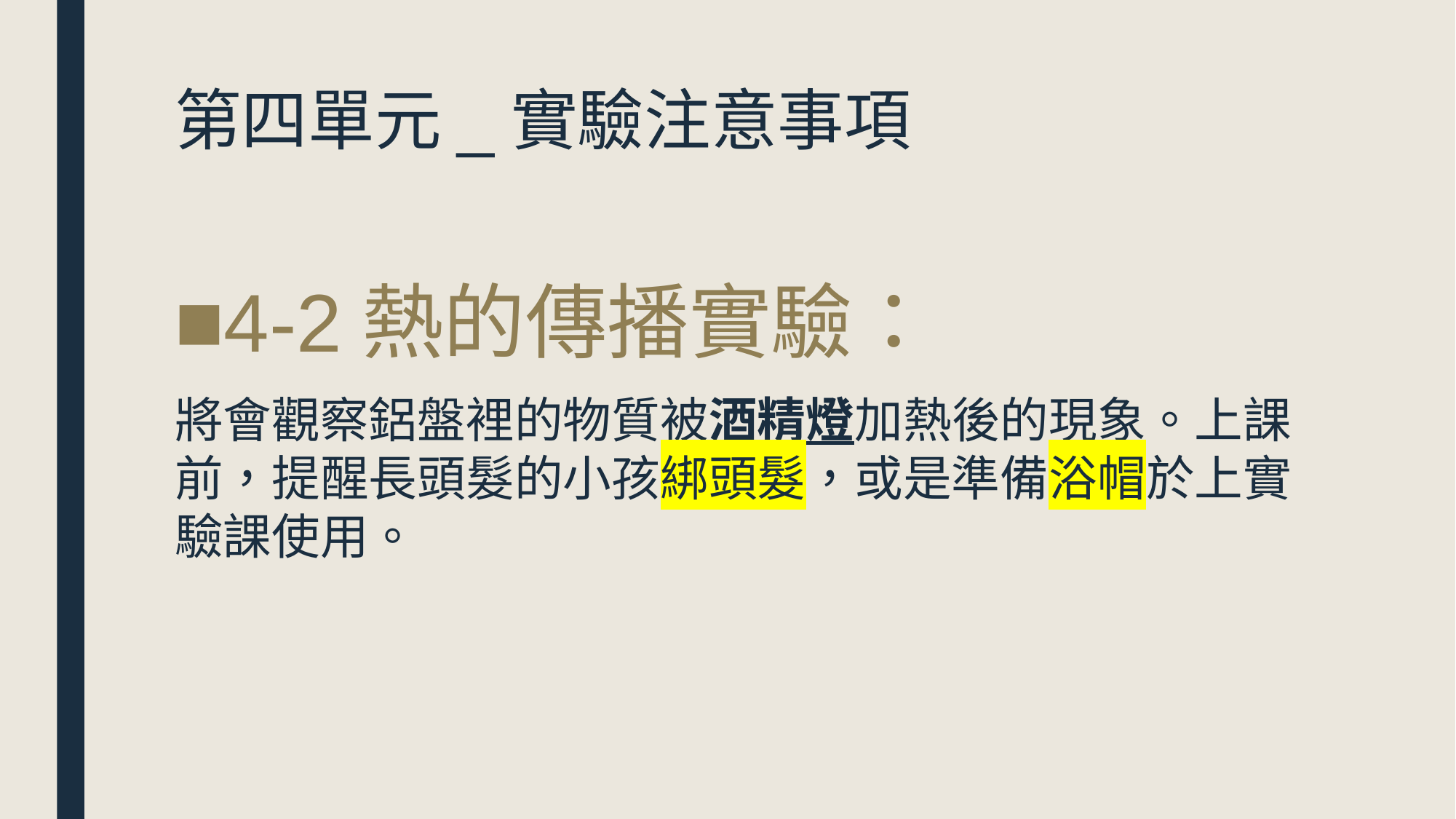

# 第四單元_實驗注意事項
4-2熱的傳播實驗：
將會觀察鋁盤裡的物質被酒精燈加熱後的現象。上課前，提醒長頭髮的小孩綁頭髮，或是準備浴帽於上實驗課使用。